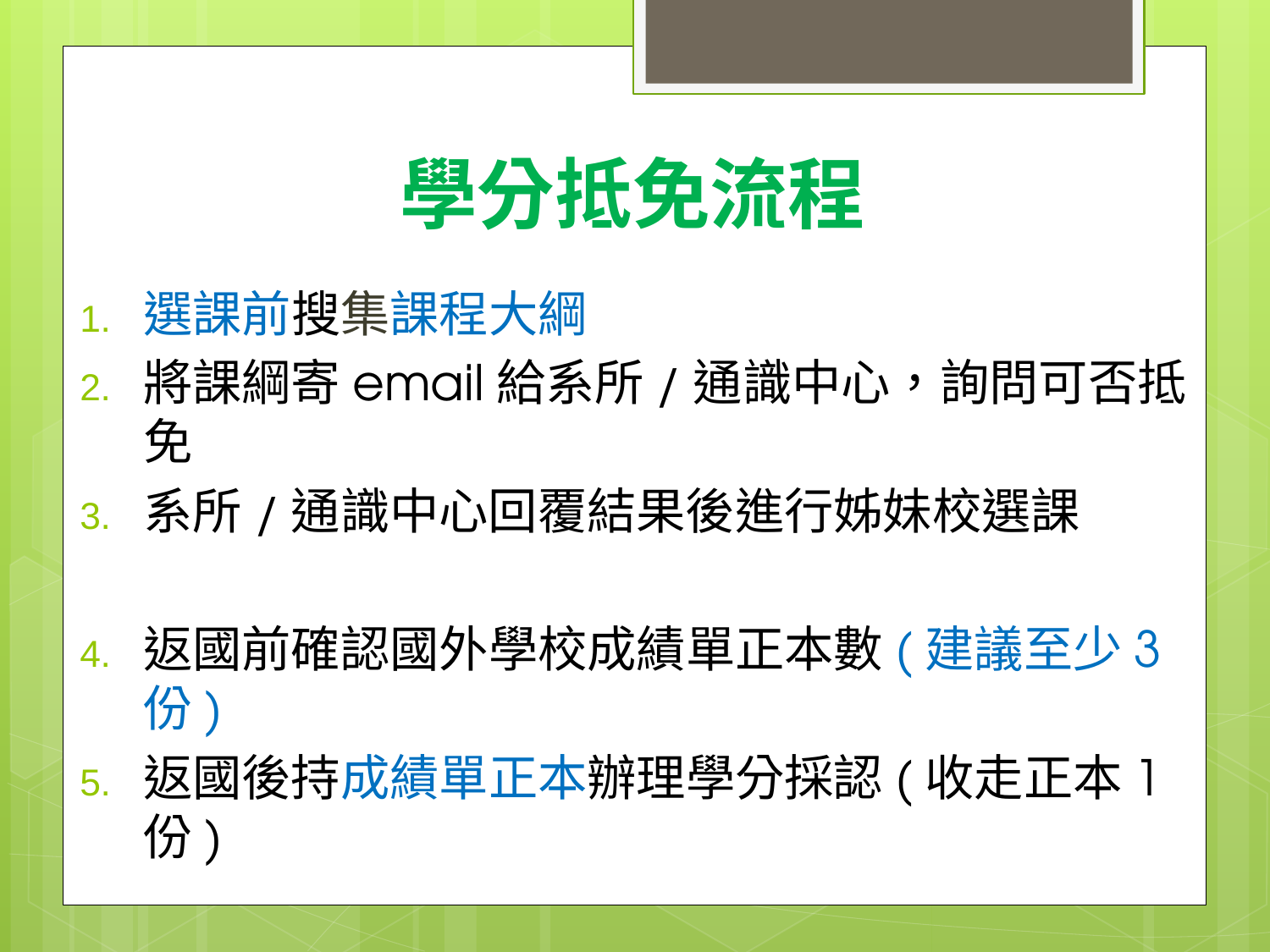

# 學分抵免流程
選課前搜集課程大綱
將課綱寄email給系所/通識中心，詢問可否抵免
系所/通識中心回覆結果後進行姊妹校選課

返國前確認國外學校成績單正本數(建議至少3份)
返國後持成績單正本辦理學分採認(收走正本1份)